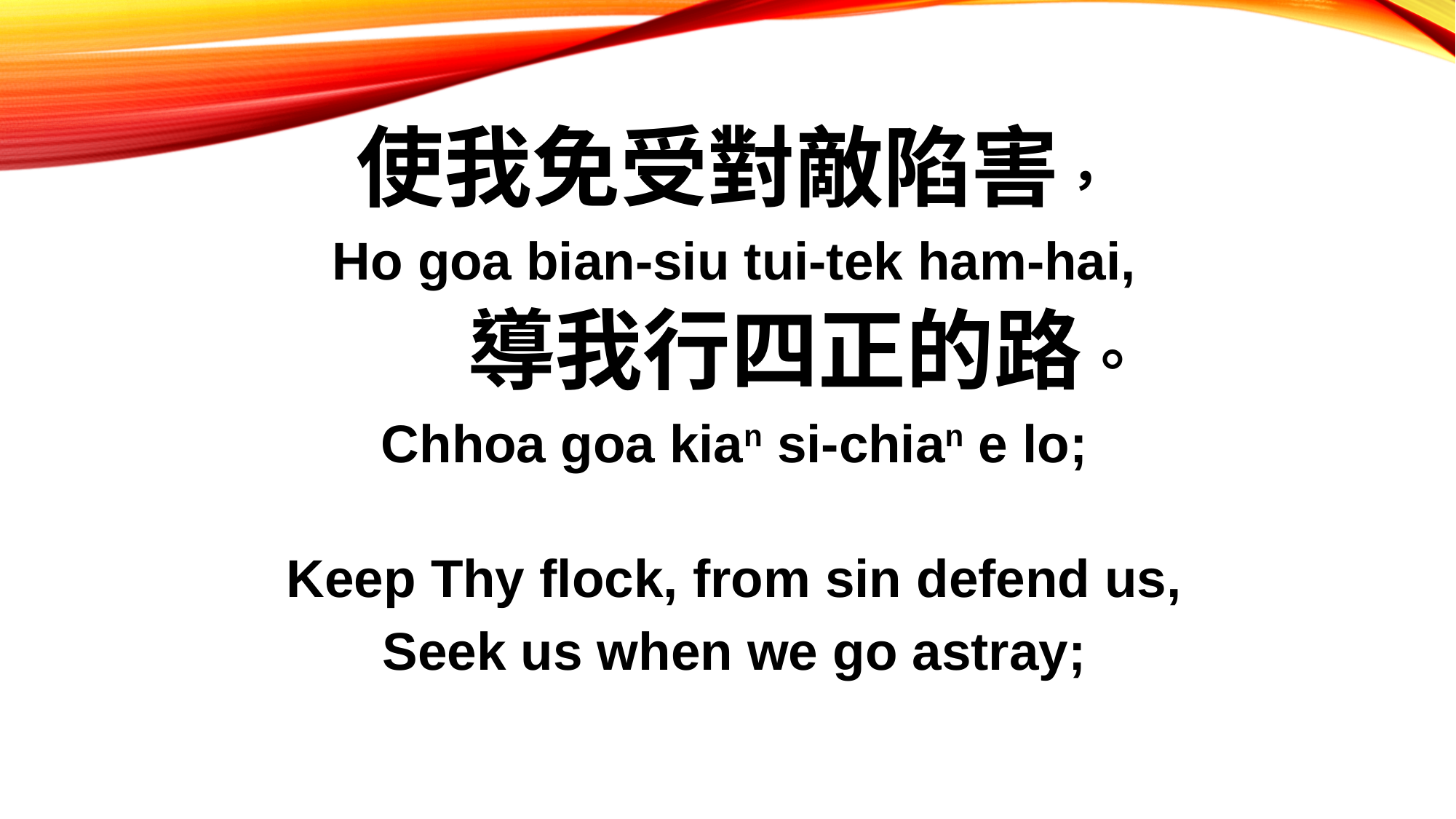

使我免受對敵陷害，
Ho goa bian-siu tui-tek ham-hai,
      導我行四正的路。
Chhoa goa kian si-chian e lo;

Keep Thy flock, from sin defend us,
Seek us when we go astray;